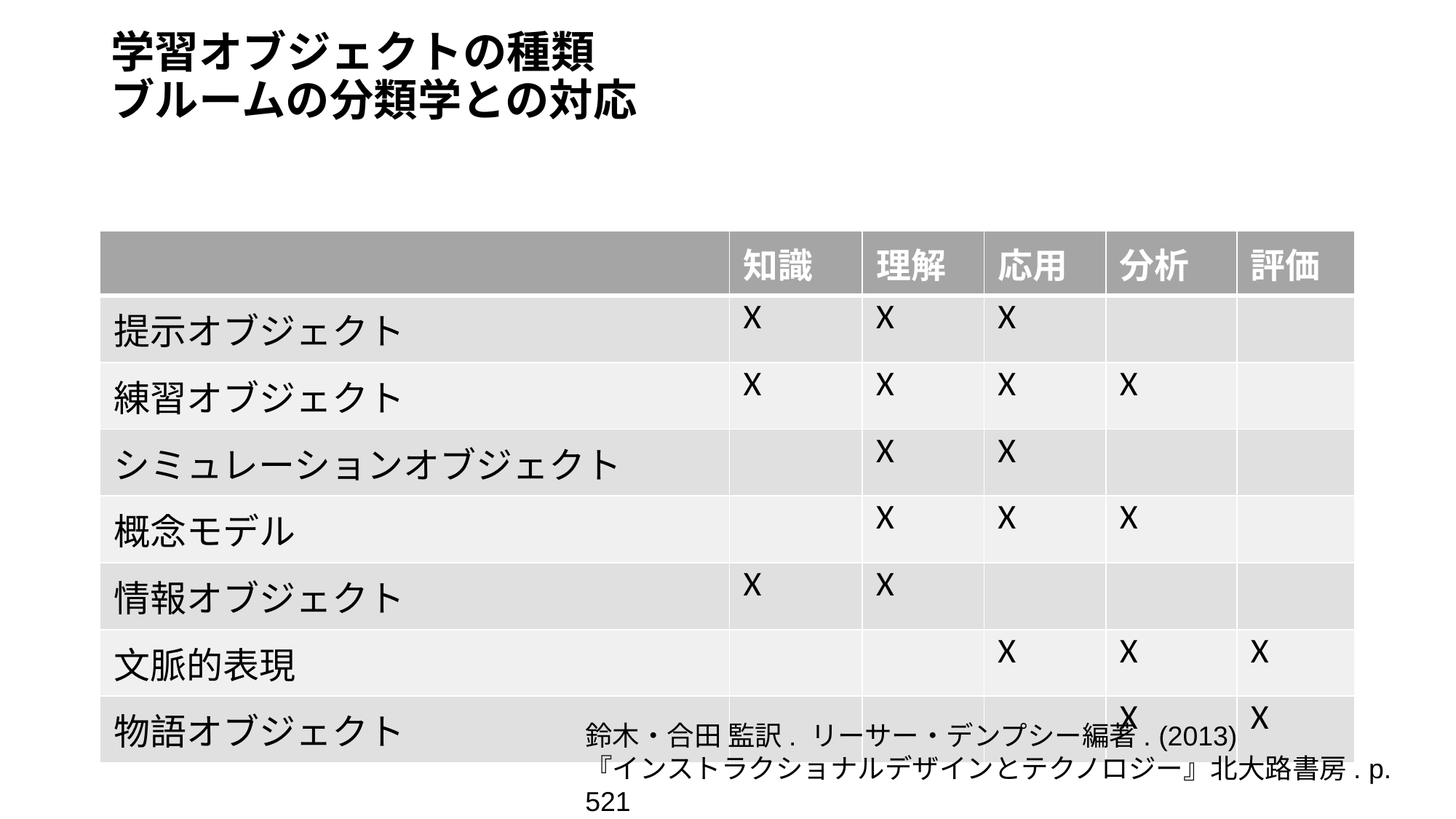

# 学習オブジェクトの種類 ブルームの分類学との対応
|  | 知識 | 理解 | 応用 | 分析 | 評価 |
| --- | --- | --- | --- | --- | --- |
| 提示オブジェクト | X | X | X |  |  |
| 練習オブジェクト | X | X | X | X |  |
| シミュレーションオブジェクト |  | X | X |  |  |
| 概念モデル |  | X | X | X |  |
| 情報オブジェクト | X | X |  |  |  |
| 文脈的表現 |  |  | X | X | X |
| 物語オブジェクト |  |  |  | X | X |
鈴木・合田 監訳. リーサー・デンプシー編著. (2013)
『インストラクショナルデザインとテクノロジー』北大路書房. p. 521